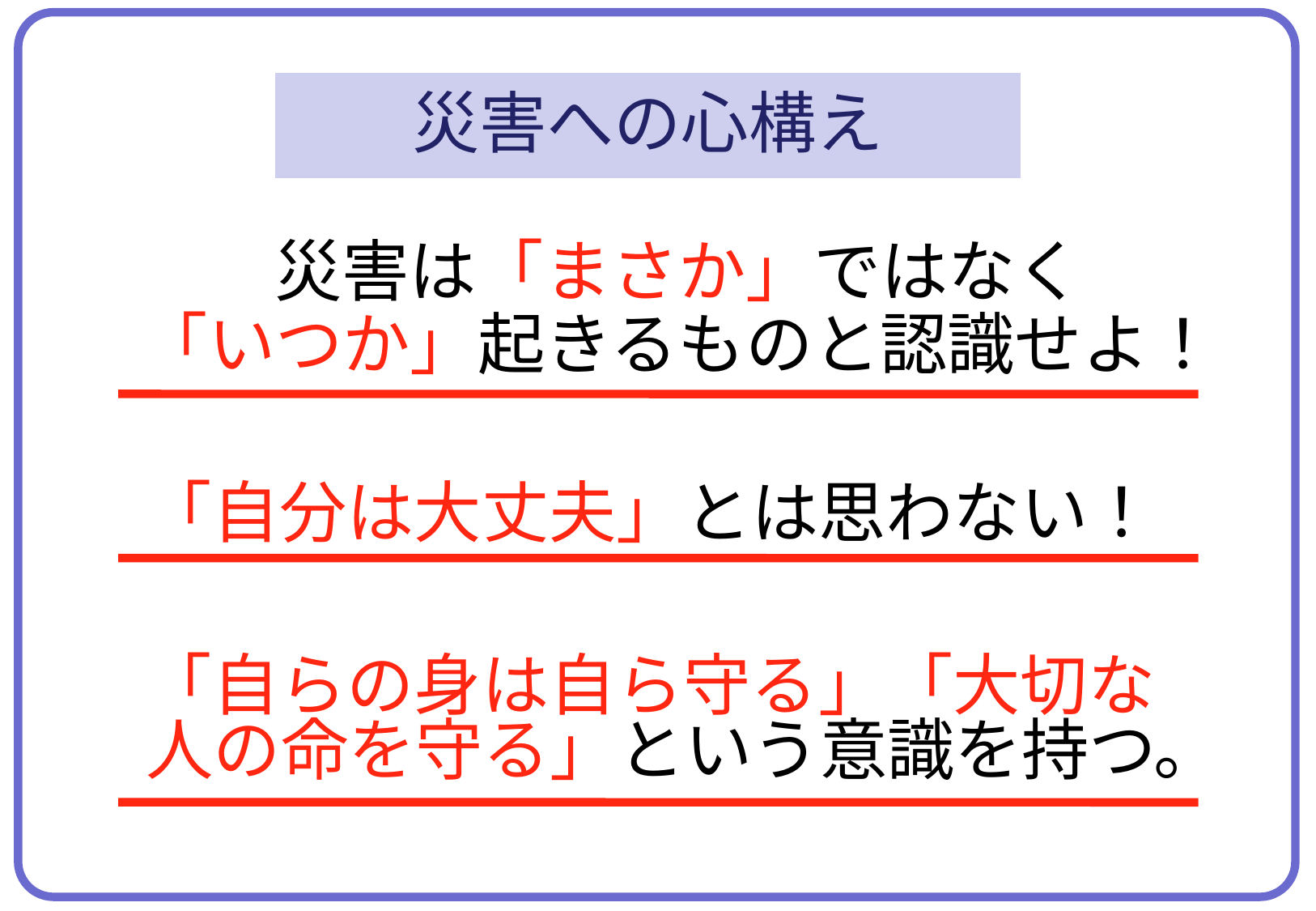

災害への心構え
災害は「まさか」ではなく
「いつか」起きるものと認識せよ！

「自分は大丈夫」とは思わない！

「自らの身は自ら守る」「大切な人の命を守る」という意識を持つ。